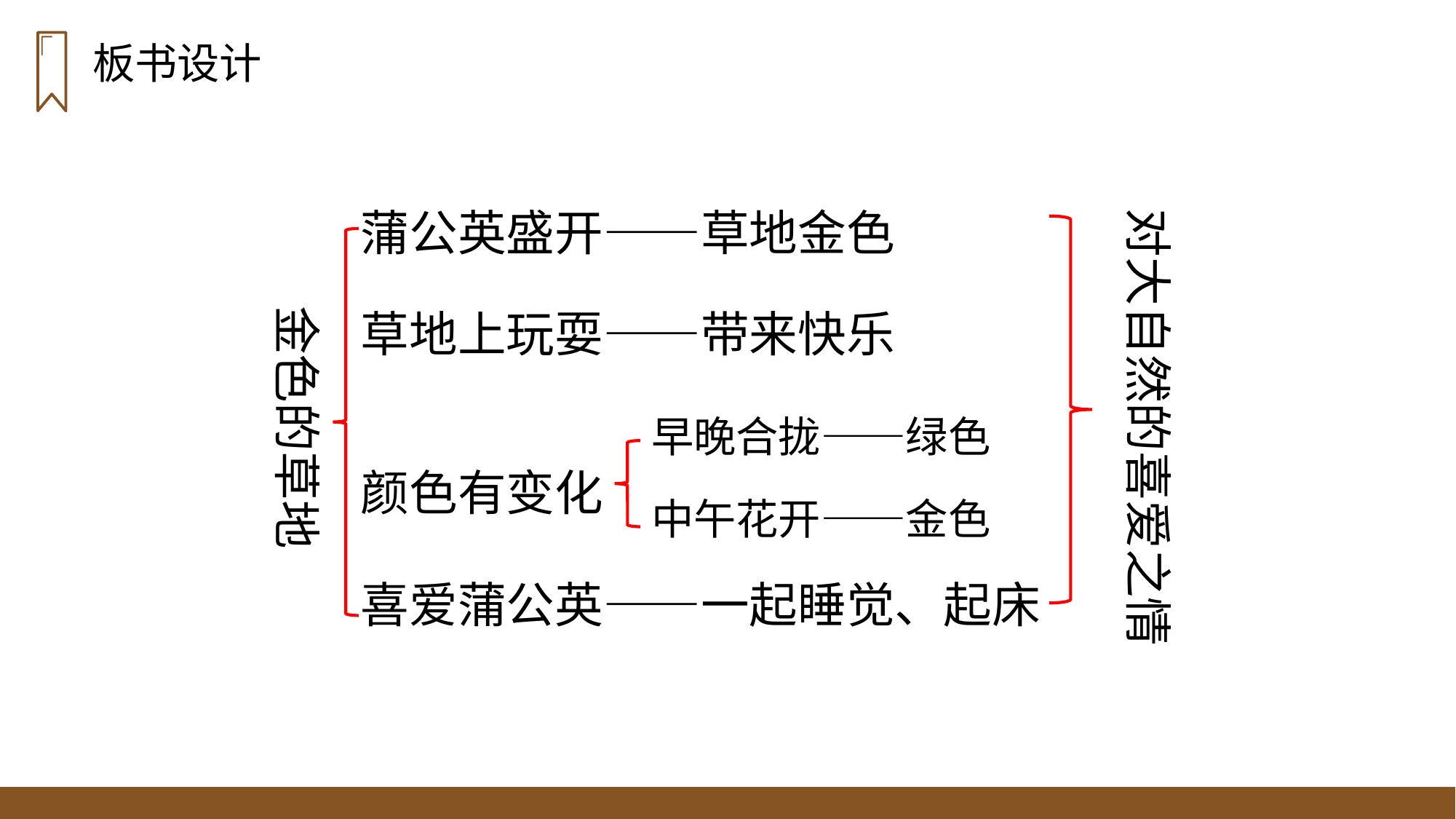

板书设计
蒲公英盛开——草地金色
对大自然的喜爱之情

草地上玩耍——带来快乐
金色的草地
早晚合拢——绿色
颜色有变化

中午花开——金色
喜爱蒲公英——一起睡觉、起床